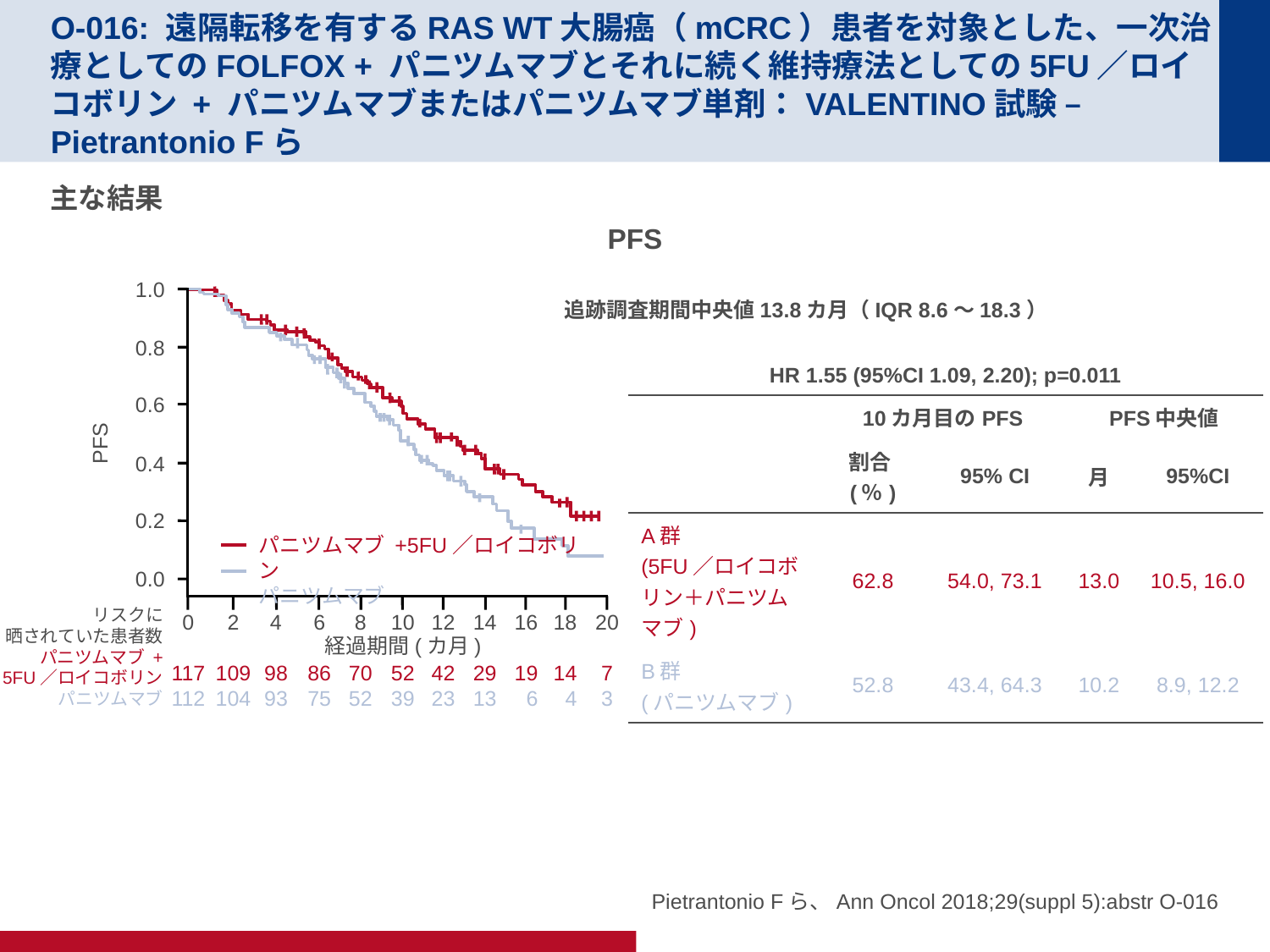

# O-016: 遠隔転移を有するRAS WT大腸癌（mCRC）患者を対象とした、一次治療としてのFOLFOX + パニツムマブとそれに続く維持療法としての5FU／ロイコボリン + パニツムマブまたはパニツムマブ単剤：VALENTINO試験 – Pietrantonio Fら
主な結果
PFS
1.0

0.8

0.6

PFS
0.4

0.2

パニツムマブ +5FU／ロイコボリン
パニツムマブ
0.0

0

117
112

2

109
104

4

98
93

6

86
75

8

70
52

10

52
39

12

42
23

14

29
13

16

19
6

18

14
4

20

7
3
リスクに
晒されていた患者数
パニツムマブ +
5FU／ロイコボリン
パニツムマブ

経過期間(カ月)
追跡調査期間中央値13.8カ月（IQR 8.6～18.3）
| HR 1.55 (95%CI 1.09, 2.20); p=0.011 |  |  |  |  |
| --- | --- | --- | --- | --- |
|  | 10カ月目のPFS |  | PFS中央値 |  |
|  | 割合(％) | 95% CI | 月 | 95%CI |
| A群 (5FU／ロイコボリン＋パニツムマブ) | 62.8 | 54.0, 73.1 | 13.0 | 10.5, 16.0 |
| B群 (パニツムマブ) | 52.8 | 43.4, 64.3 | 10.2 | 8.9, 12.2 |
Pietrantonio Fら、Ann Oncol 2018;29(suppl 5):abstr O-016